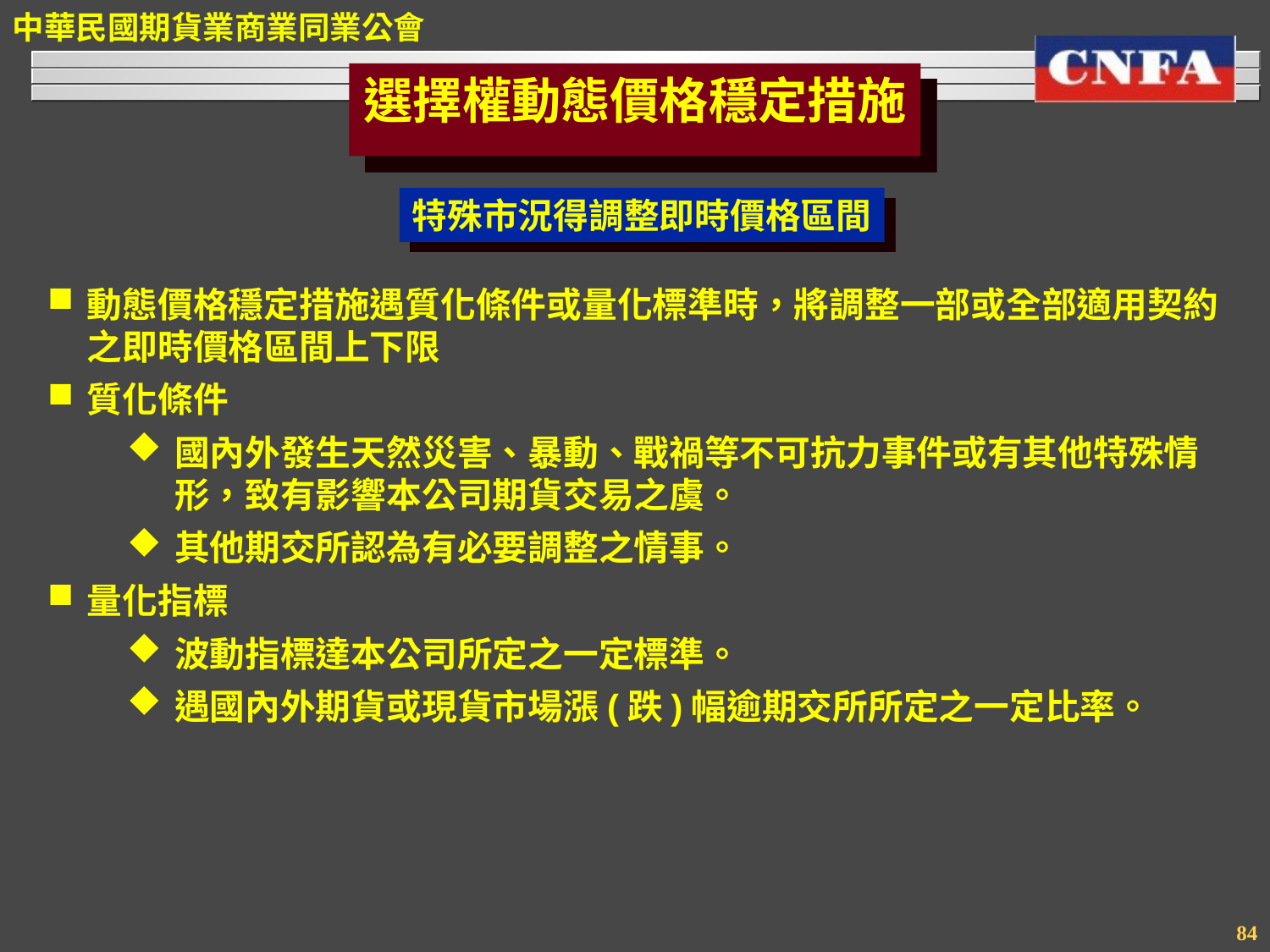

選擇權動態價格穩定措施
特殊市況得調整即時價格區間
動態價格穩定措施遇質化條件或量化標準時，將調整一部或全部適用契約之即時價格區間上下限
質化條件
國內外發生天然災害、暴動、戰禍等不可抗力事件或有其他特殊情形，致有影響本公司期貨交易之虞。
其他期交所認為有必要調整之情事。
量化指標
波動指標達本公司所定之一定標準。
遇國內外期貨或現貨市場漲(跌)幅逾期交所所定之一定比率。